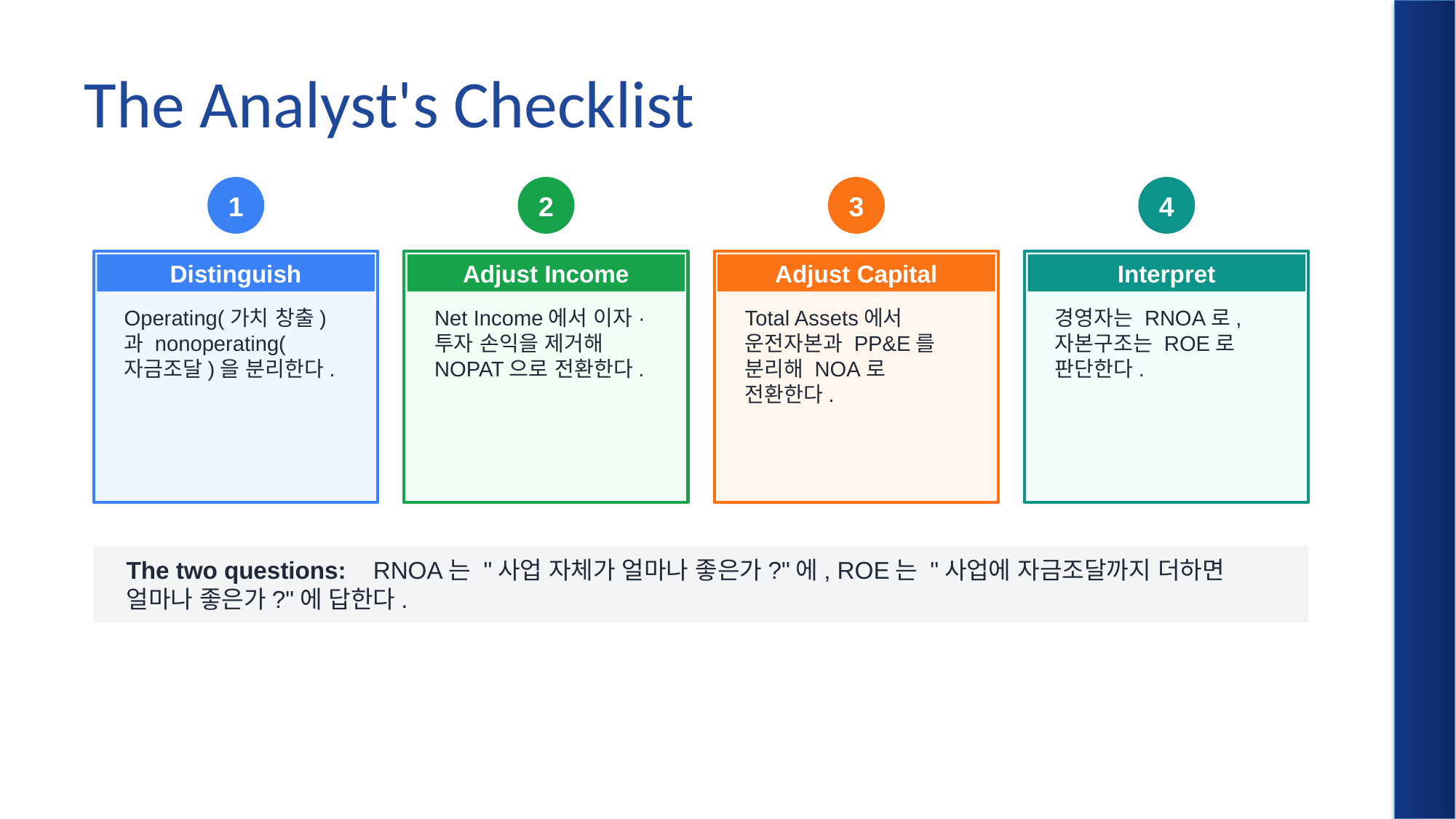

# The Analyst's Checklist

1

2

3

4

Distinguish

Adjust Income

Adjust Capital

Interpret
Operating(가치 창출)과 nonoperating(자금조달)을 분리한다.
Net Income에서 이자·투자 손익을 제거해 NOPAT으로 전환한다.
Total Assets에서 운전자본과 PP&E를 분리해 NOA로 전환한다.
경영자는 RNOA로, 자본구조는 ROE로 판단한다.

The two questions:    RNOA는 "사업 자체가 얼마나 좋은가?"에, ROE는 "사업에 자금조달까지 더하면 얼마나 좋은가?"에 답한다.